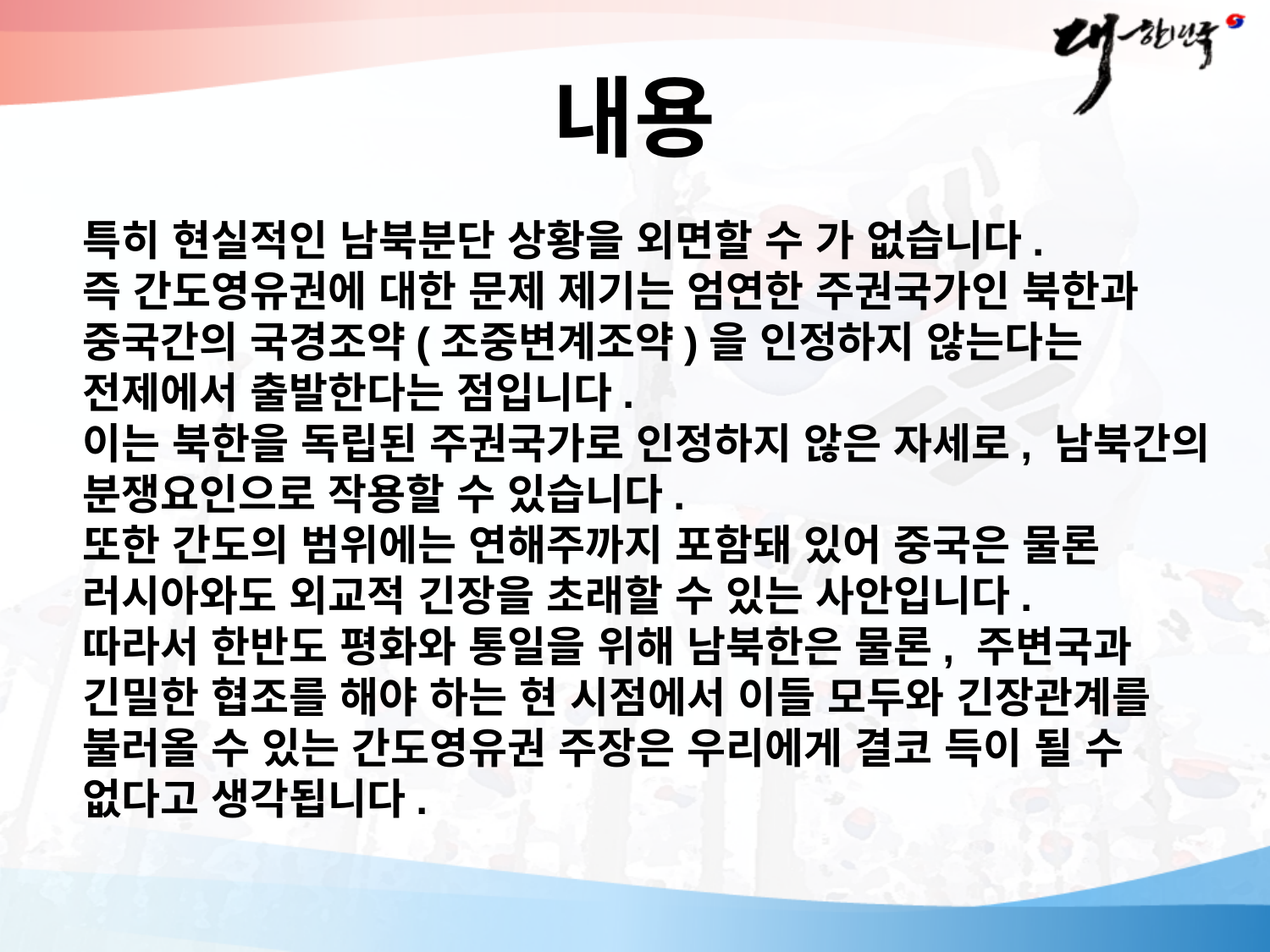

내용
특히 현실적인 남북분단 상황을 외면할 수 가 없습니다.
즉 간도영유권에 대한 문제 제기는 엄연한 주권국가인 북한과 중국간의 국경조약(조중변계조약)을 인정하지 않는다는 전제에서 출발한다는 점입니다.
이는 북한을 독립된 주권국가로 인정하지 않은 자세로, 남북간의 분쟁요인으로 작용할 수 있습니다.
또한 간도의 범위에는 연해주까지 포함돼 있어 중국은 물론 러시아와도 외교적 긴장을 초래할 수 있는 사안입니다.
따라서 한반도 평화와 통일을 위해 남북한은 물론, 주변국과 긴밀한 협조를 해야 하는 현 시점에서 이들 모두와 긴장관계를 불러올 수 있는 간도영유권 주장은 우리에게 결코 득이 될 수 없다고 생각됩니다.